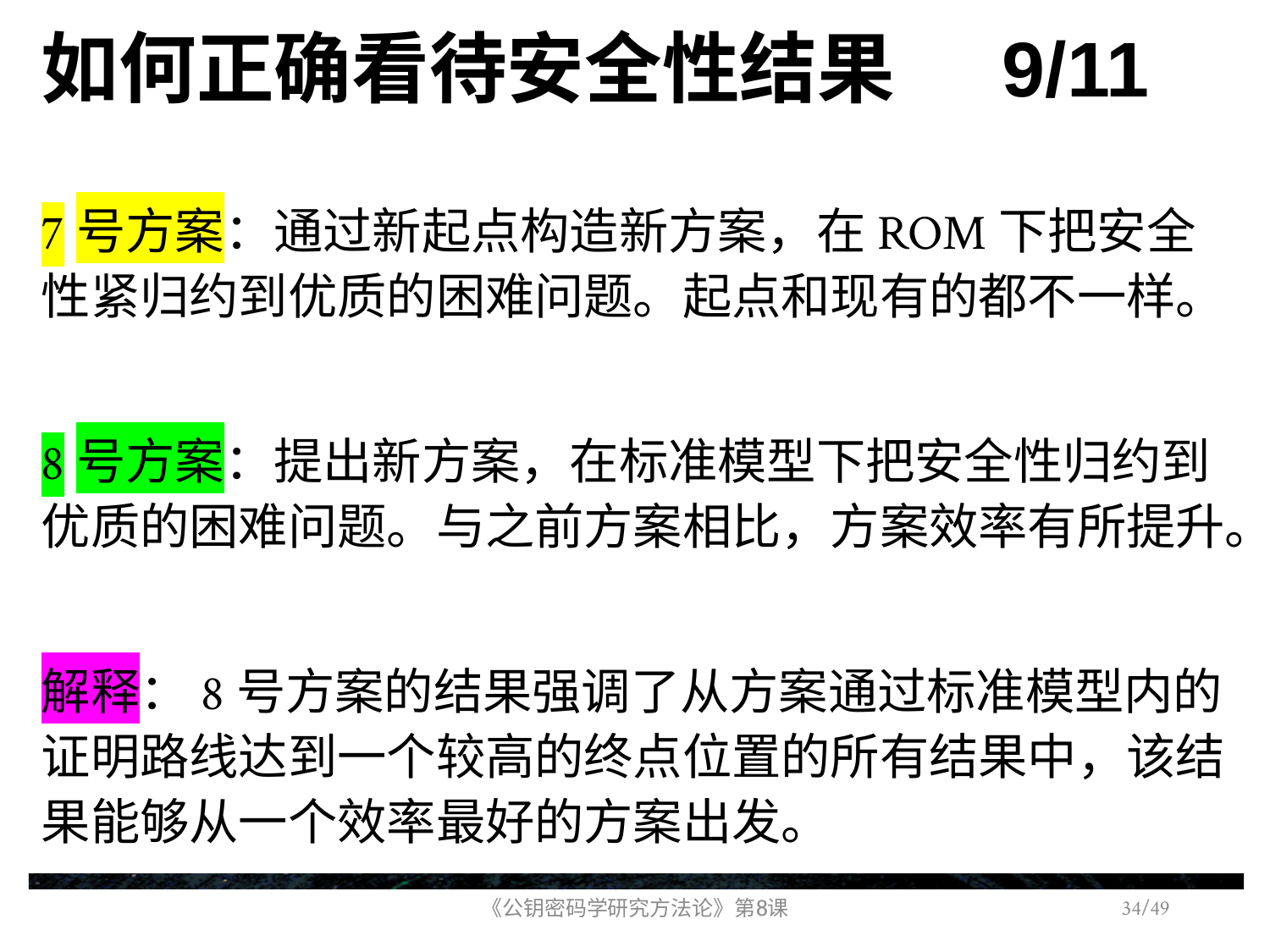

# 如何正确看待安全性结果     9/11
7号方案：通过新起点构造新方案，在ROM下把安全性紧归约到优质的困难问题。起点和现有的都不一样。

8号方案：提出新方案，在标准模型下把安全性归约到优质的困难问题。与之前方案相比，方案效率有所提升。

解释：8号方案的结果强调了从方案通过标准模型内的证明路线达到一个较高的终点位置的所有结果中，该结果能够从一个效率最好的方案出发。
《公钥密码学研究方法论》第8课
34/49